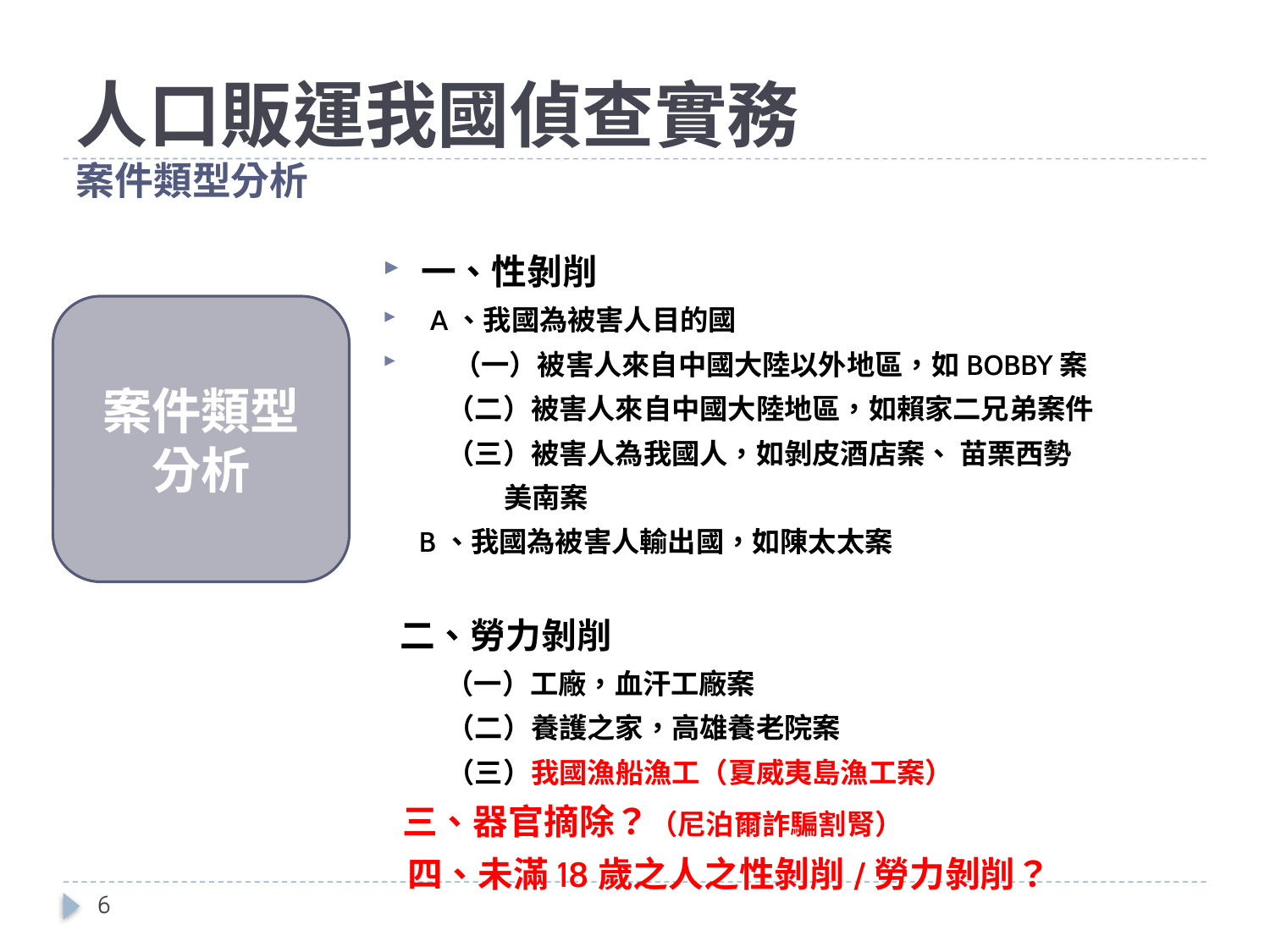

人口販運我國偵查實務
案件類型分析
一、性剝削
 A、我國為被害人目的國
    （一）被害人來自中國大陸以外地區，如BOBBY案
         （二）被害人來自中國大陸地區，如賴家二兄弟案件
         （三）被害人為我國人，如剝皮酒店案、 苗栗西勢
                  美南案
    B、我國為被害人輸出國，如陳太太案

  二、勞力剝削
          （一）工廠，血汗工廠案
         （二）養護之家，高雄養老院案
         （三）我國漁船漁工（夏威夷島漁工案）
  三、器官摘除？（尼泊爾詐騙割腎）
  四、未滿18歲之人之性剝削/勞力剝削？

案件類型分析
6